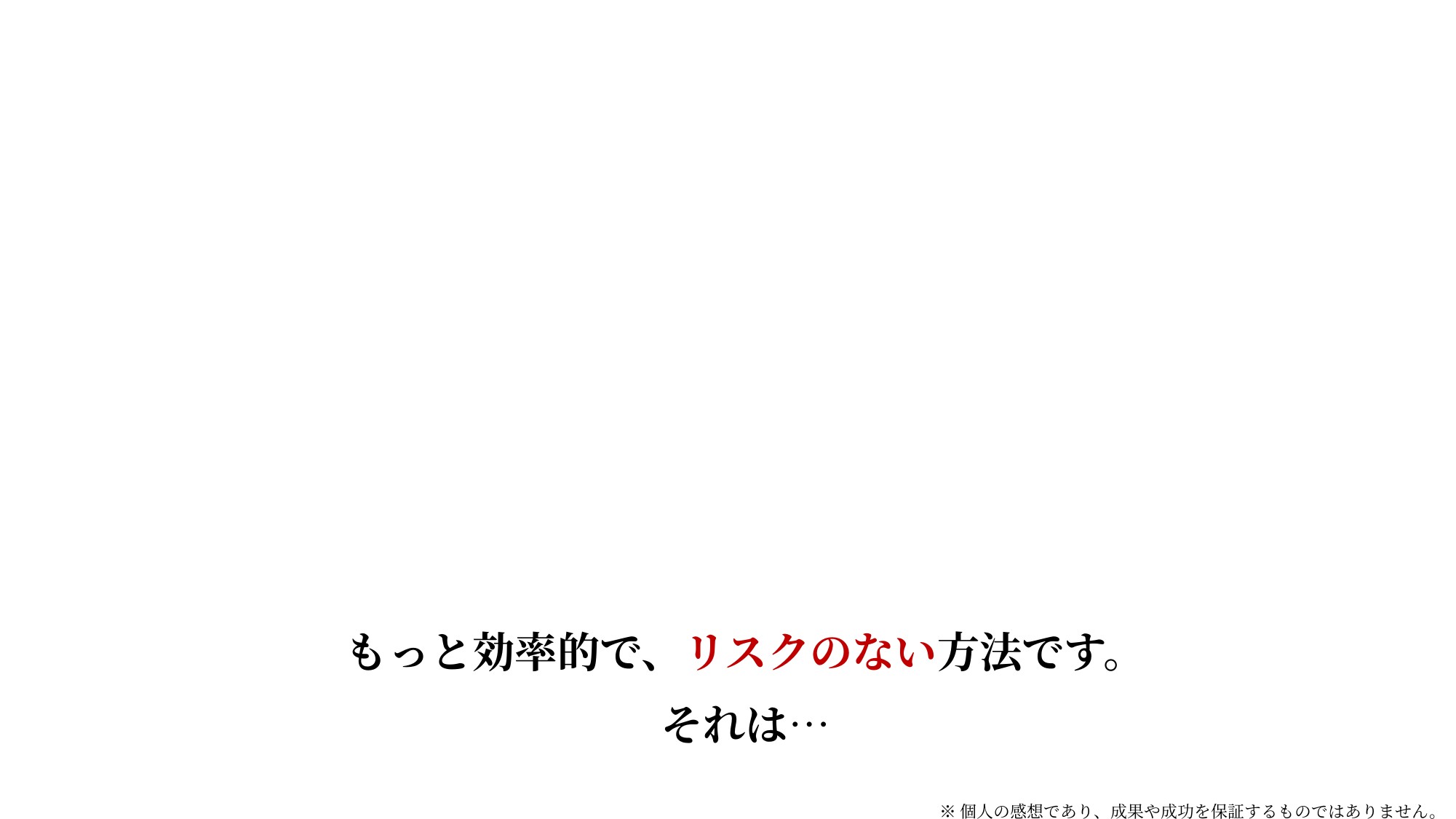

もっと効率的で、リスクのない方法です。
それは…
※個人の感想であり、成果や成功を保証するものではありません。